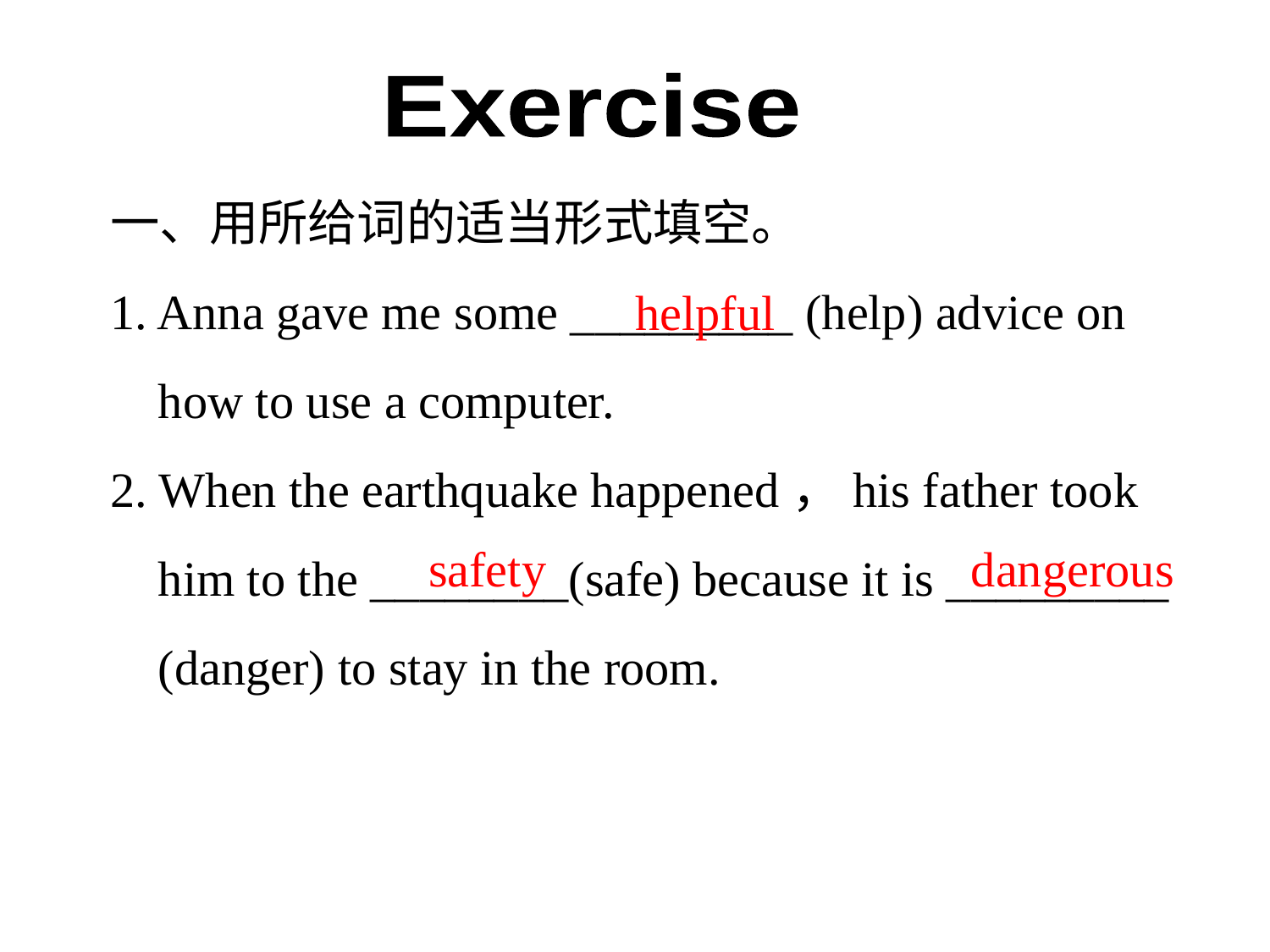

Exercise
一、用所给词的适当形式填空。
1. Anna gave me some _________ (help) advice on how to use a computer.
2. When the earthquake happened，his father took him to the ________(safe) because it is _________ (danger) to stay in the room.

helpful
  safety
dangerous